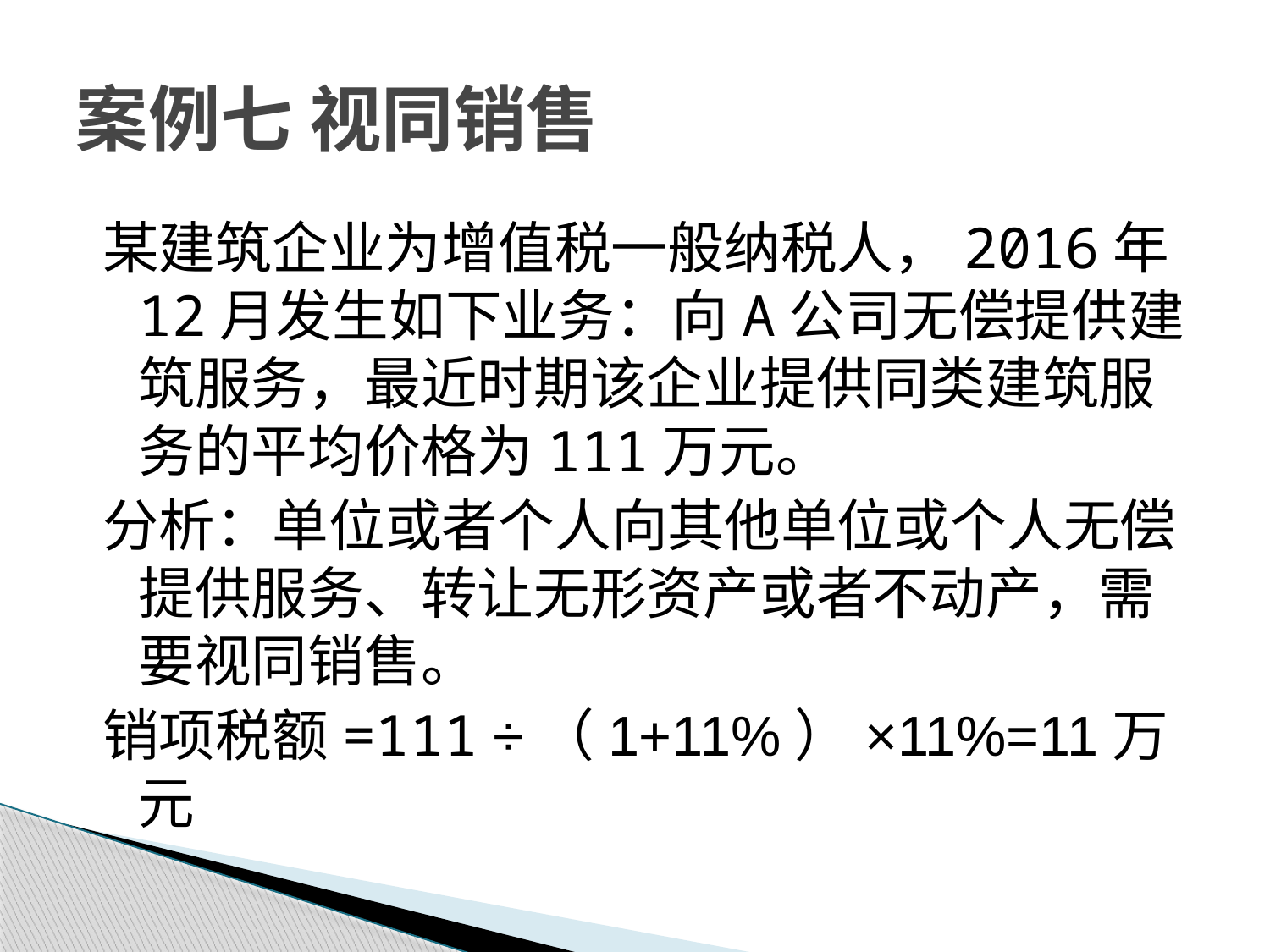

# 案例七 视同销售
某建筑企业为增值税一般纳税人，2016年12月发生如下业务：向A公司无偿提供建筑服务，最近时期该企业提供同类建筑服务的平均价格为111万元。
分析：单位或者个人向其他单位或个人无偿提供服务、转让无形资产或者不动产，需要视同销售。
销项税额=111 ÷（1+11%）×11%=11万元